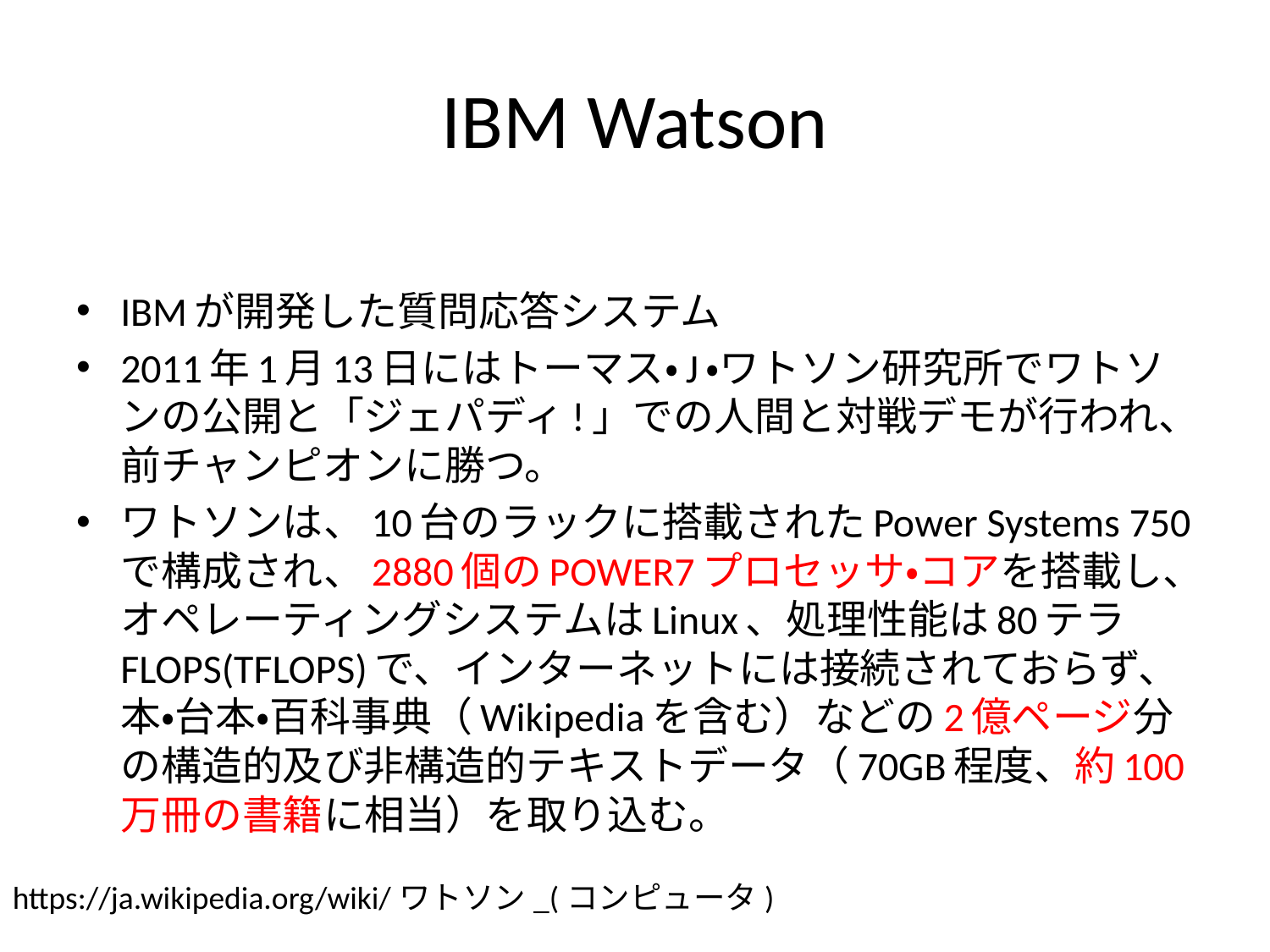

# IBM Watson

IBMが開発した質問応答システム
2011年1月13日にはトーマス・J・ワトソン研究所でワトソンの公開と「ジェパディ!」での人間と対戦デモが行われ、前チャンピオンに勝つ。
ワトソンは、10台のラックに搭載されたPower Systems 750で構成され、2880個のPOWER7プロセッサ・コアを搭載し、オペレーティングシステムはLinux、処理性能は80テラFLOPS(TFLOPS)で、インターネットには接続されておらず、本・台本・百科事典（Wikipediaを含む）などの2億ページ分の構造的及び非構造的テキストデータ（70GB程度、約100万冊の書籍に相当）を取り込む。
https://ja.wikipedia.org/wiki/ワトソン_(コンピュータ)